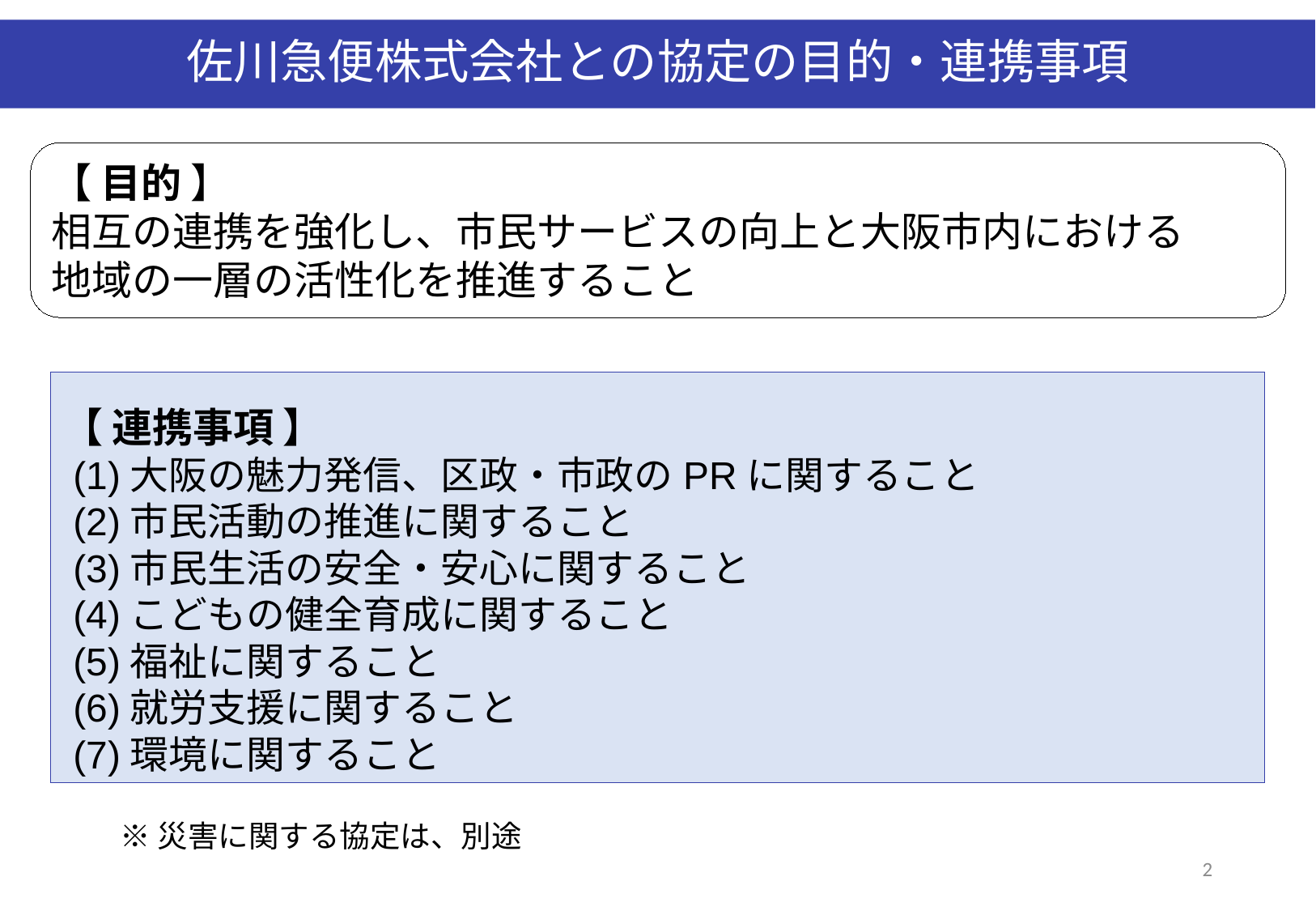

# 佐川急便株式会社との協定の目的・連携事項
【 目的 】
相互の連携を強化し、市民サービスの向上と大阪市内における
地域の一層の活性化を推進すること
【 連携事項 】
 (1)大阪の魅力発信、区政・市政のPRに関すること
 (2)市民活動の推進に関すること
 (3)市民生活の安全・安心に関すること
 (4)こどもの健全育成に関すること
 (5)福祉に関すること
 (6)就労支援に関すること
 (7)環境に関すること
※災害に関する協定は、別途
2